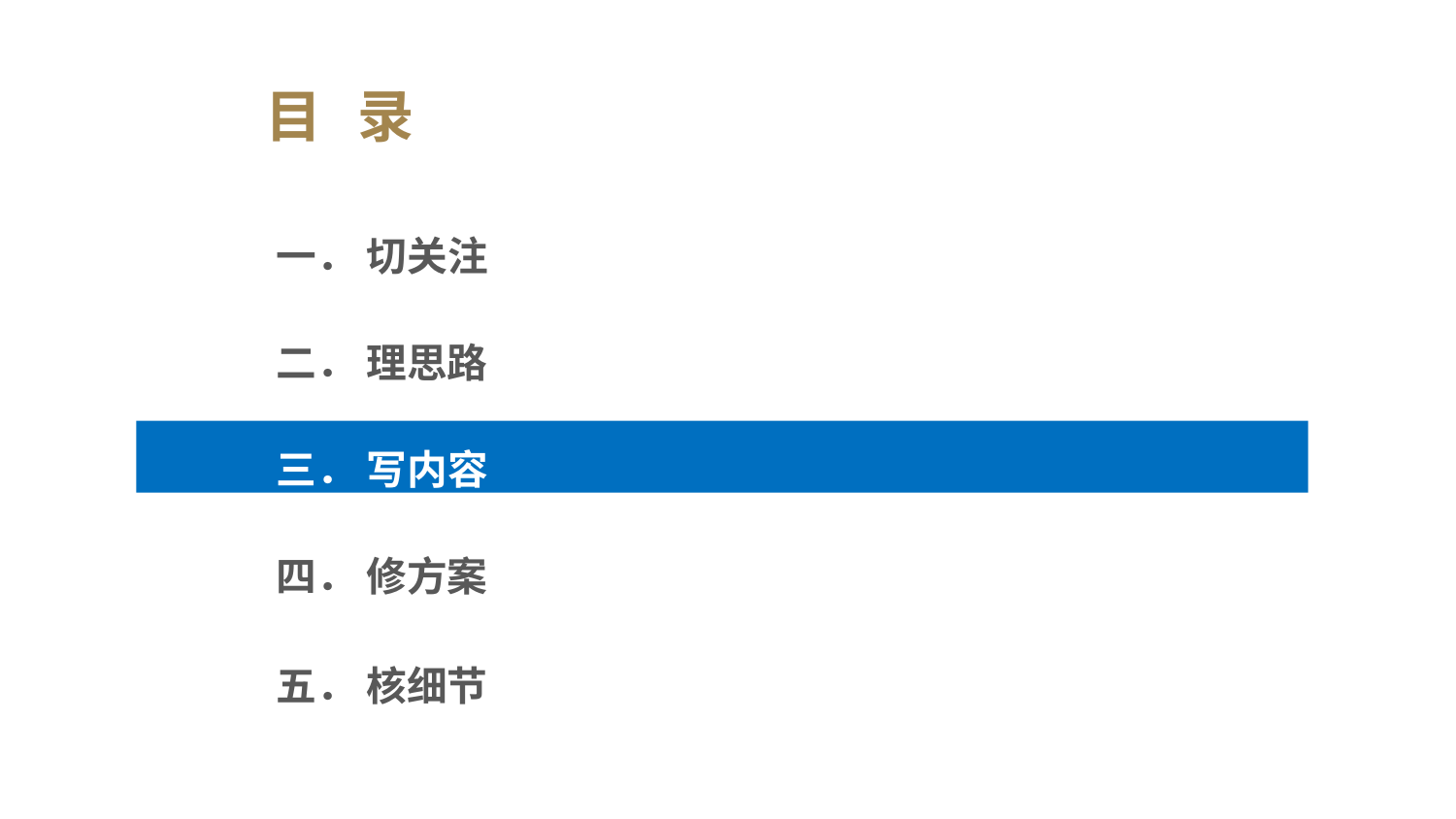

目	录
# 一． 切关注
二． 理思路
三． 写内容
四． 修方案

五． 核细节